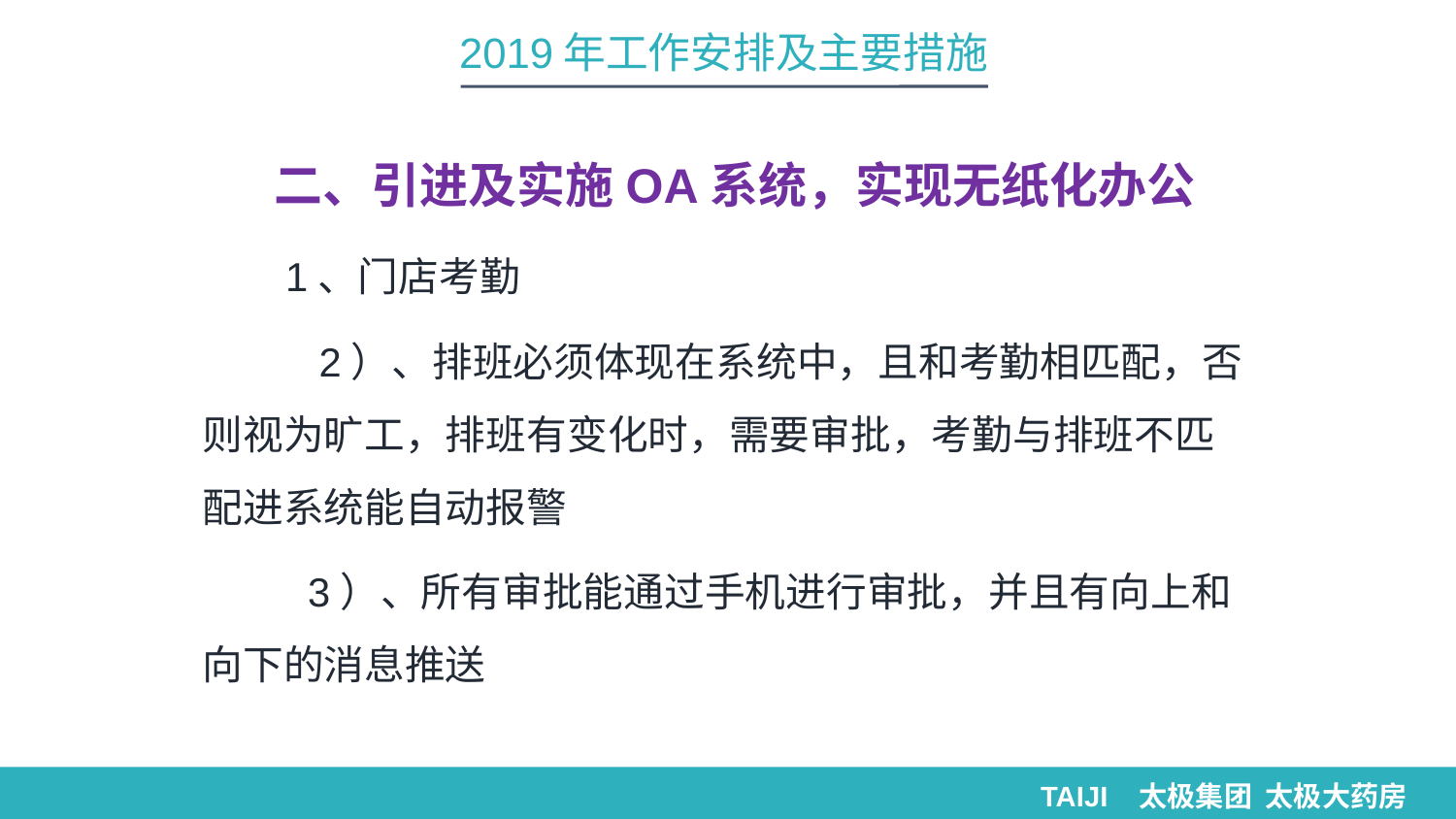

2019年工作安排及主要措施
二、引进及实施OA系统，实现无纸化办公
 1、门店考勤
    2）、排班必须体现在系统中，且和考勤相匹配，否则视为旷工，排班有变化时，需要审批，考勤与排班不匹配进系统能自动报警
   3）、所有审批能通过手机进行审批，并且有向上和向下的消息推送

TAIJI   太极集团  太极大药房